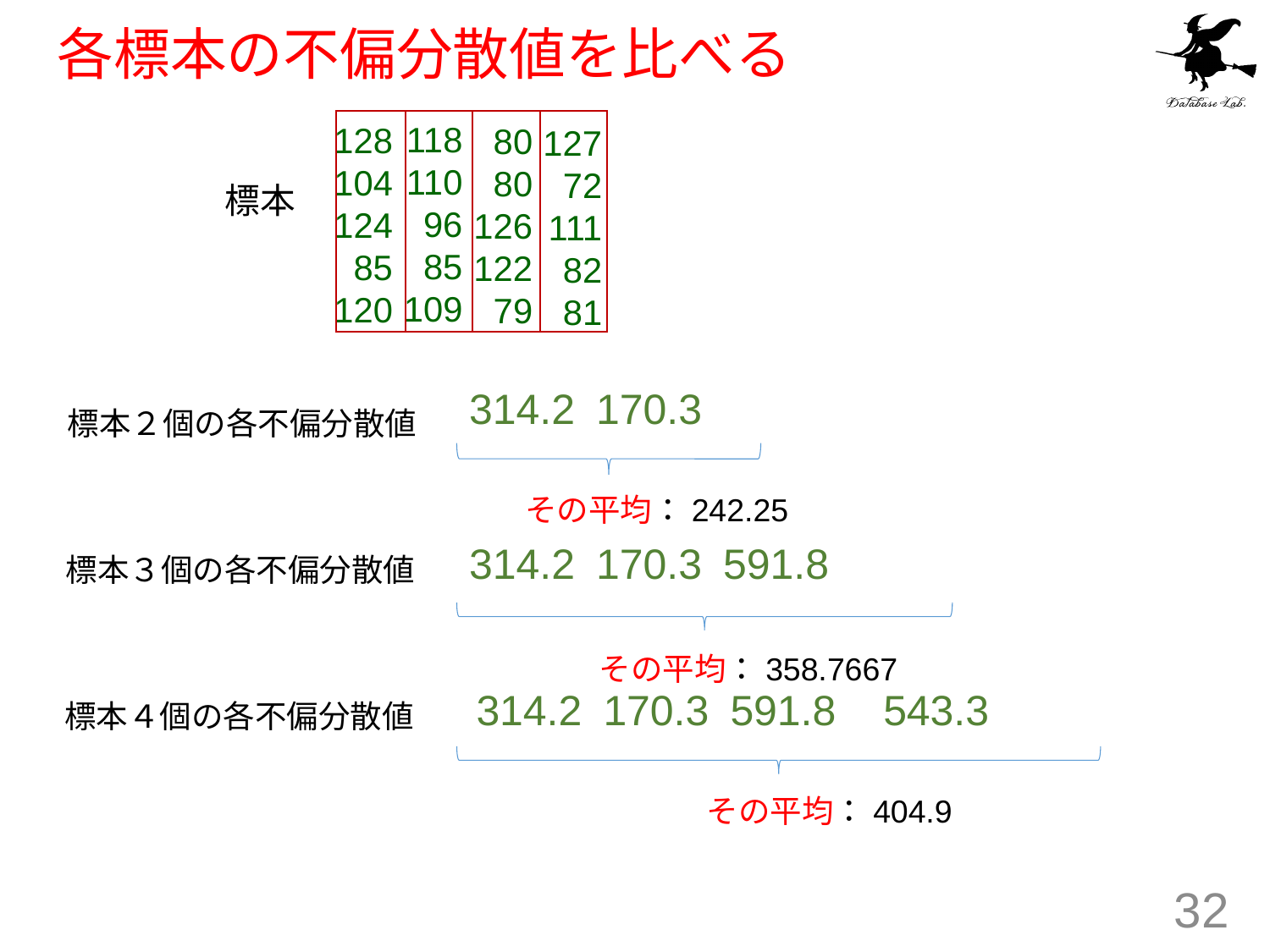

# 各標本の不偏分散値を比べる

118
110
96
85
109
128
104
124
85
120
80
80
126
122
79
127
72
111
82
81
標本

314.2	170.3
標本２個の各不偏分散値

その平均：242.25
314.2	170.3	591.8
標本３個の各不偏分散値
その平均：358.7667
314.2	170.3	591.8    543.3
標本４個の各不偏分散値
その平均：404.9
32